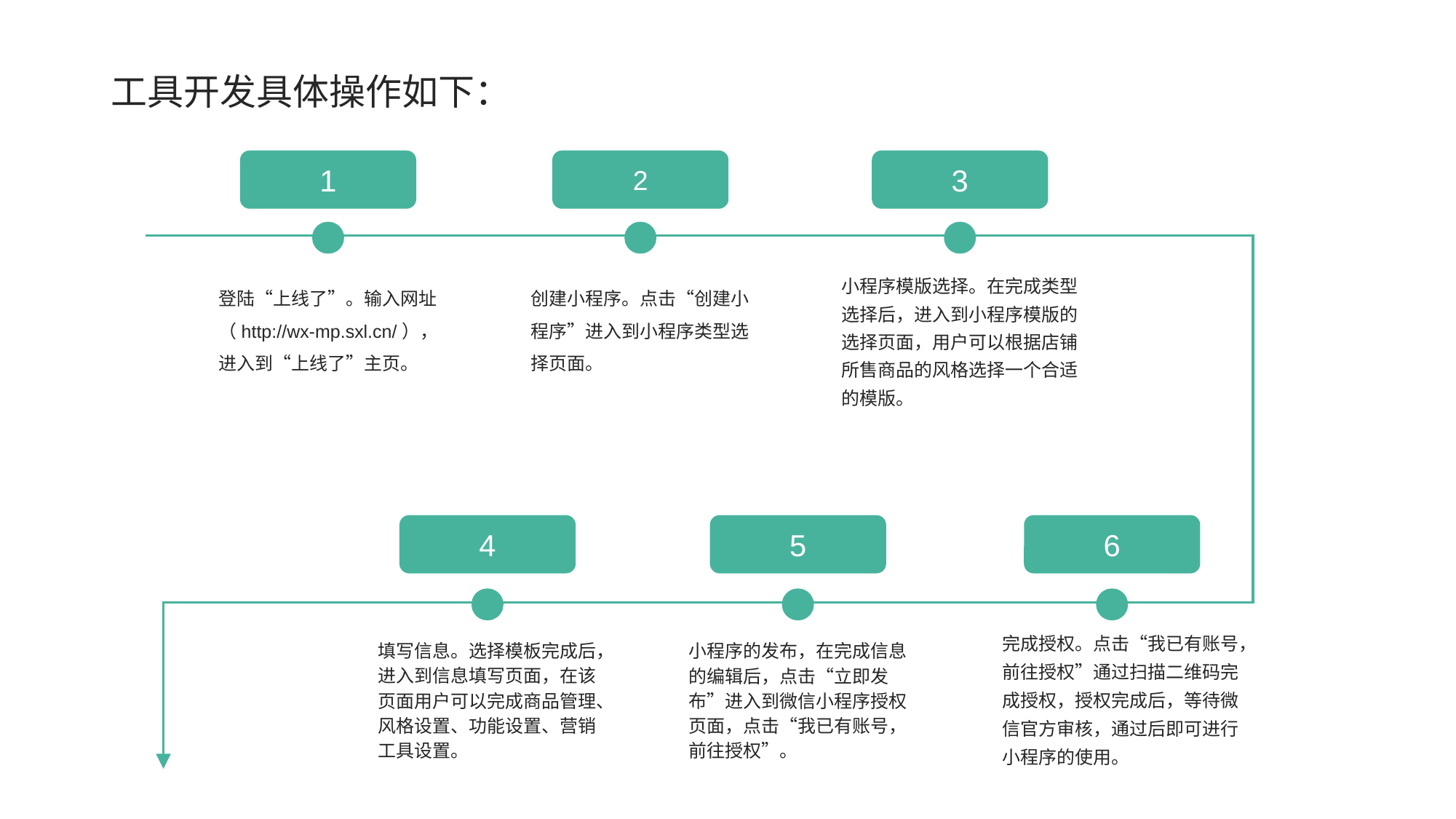

工具开发具体操作如下：
1

登陆“上线了”。输入网址（http://wx-mp.sxl.cn/），进入到“上线了”主页。
2

创建小程序。点击“创建小程序”进入到小程序类型选择页面。
3

小程序模版选择。在完成类型选择后，进入到小程序模版的选择页面，用户可以根据店铺所售商品的风格选择一个合适的模版。

4

填写信息。选择模板完成后，进入到信息填写页面，在该页面用户可以完成商品管理、风格设置、功能设置、营销工具设置。
5

小程序的发布，在完成信息的编辑后，点击“立即发布”进入到微信小程序授权页面，点击“我已有账号，前往授权”。
6

完成授权。点击“我已有账号，前往授权”通过扫描二维码完成授权，授权完成后，等待微信官方审核，通过后即可进行小程序的使用。